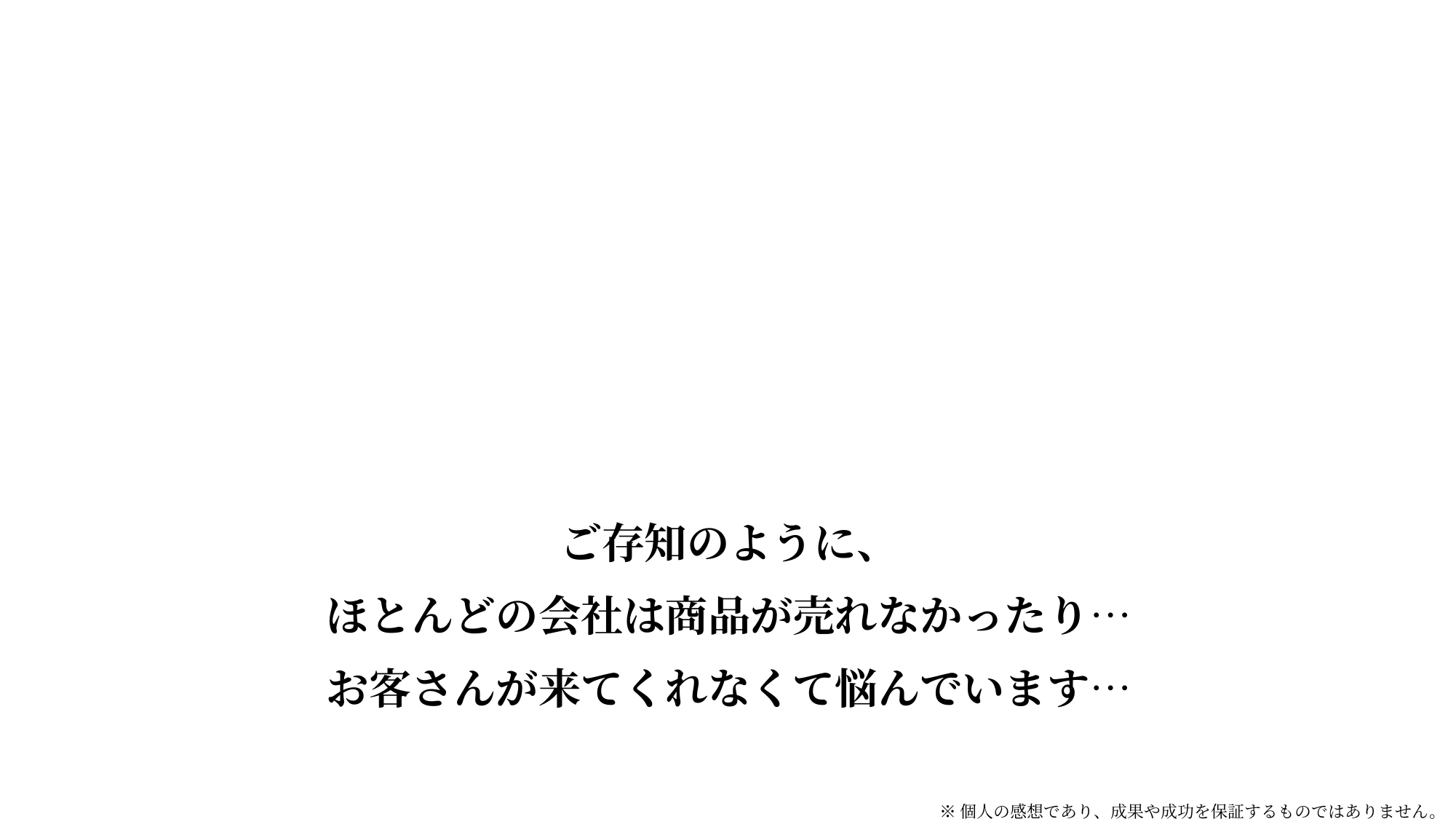

ご存知のように、
ほとんどの会社は商品が売れなかったり…
お客さんが来てくれなくて悩んでいます…
※個人の感想であり、成果や成功を保証するものではありません。